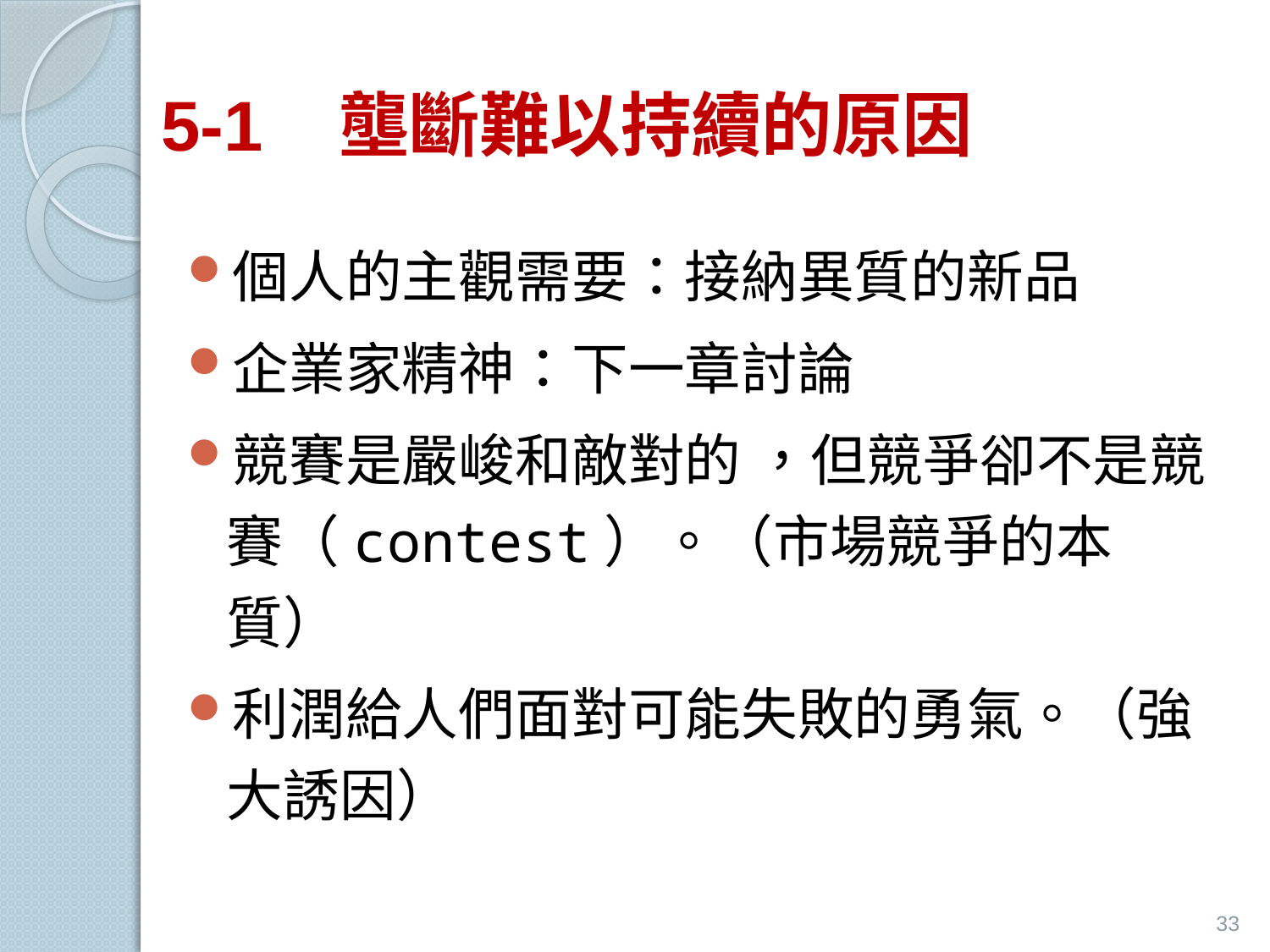

# 5-1   壟斷難以持續的原因
個人的主觀需要：接納異質的新品
企業家精神：下一章討論
競賽是嚴峻和敵對的 ，但競爭卻不是競賽（contest）。（市場競爭的本質）
利潤給人們面對可能失敗的勇氣。（強大誘因）
33